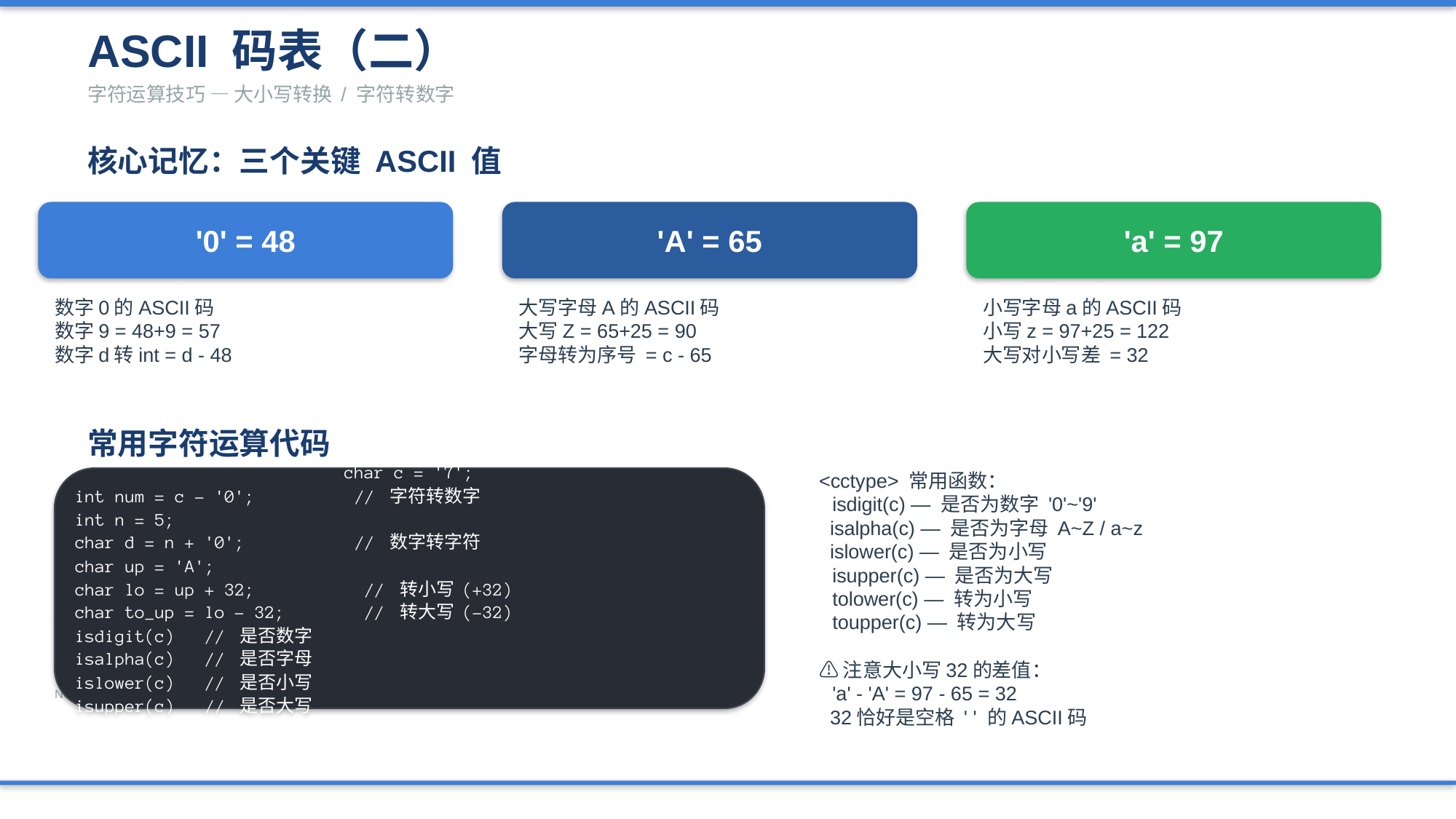

ASCII 码表（二）
字符运算技巧 — 大小写转换 / 字符转数字
核心记忆：三个关键 ASCII 值
'0' = 48
'A' = 65
'a' = 97
数字0的ASCII码
数字9 = 48+9 = 57
数字d转int = d - 48
大写字母A的ASCII码
大写Z = 65+25 = 90
字母转为序号 = c - 65
小写字母a的ASCII码
小写z = 97+25 = 122
大写对小写差 = 32
常用字符运算代码
char c = '7';
int num = c - '0';          // 字符转数字
int n = 5;
char d = n + '0';           // 数字转字符
char up = 'A';
char lo = up + 32;           // 转小写 (+32)
char to_up = lo - 32;        // 转大写 (-32)
isdigit(c)   // 是否数字
isalpha(c)   // 是否字母
islower(c)   // 是否小写
isupper(c)   // 是否大写
<cctype> 常用函数：
  isdigit(c) — 是否为数字 '0'~'9'
  isalpha(c) — 是否为字母 A~Z / a~z
  islower(c) — 是否为小写
  isupper(c) — 是否为大写
  tolower(c) — 转为小写
  toupper(c) — 转为大写
⚠ 注意大小写32的差值：
  'a' - 'A' = 97 - 65 = 32
  32恰好是空格 ' ' 的ASCII码
NOI 2025 大纲解读  |  PPT 05